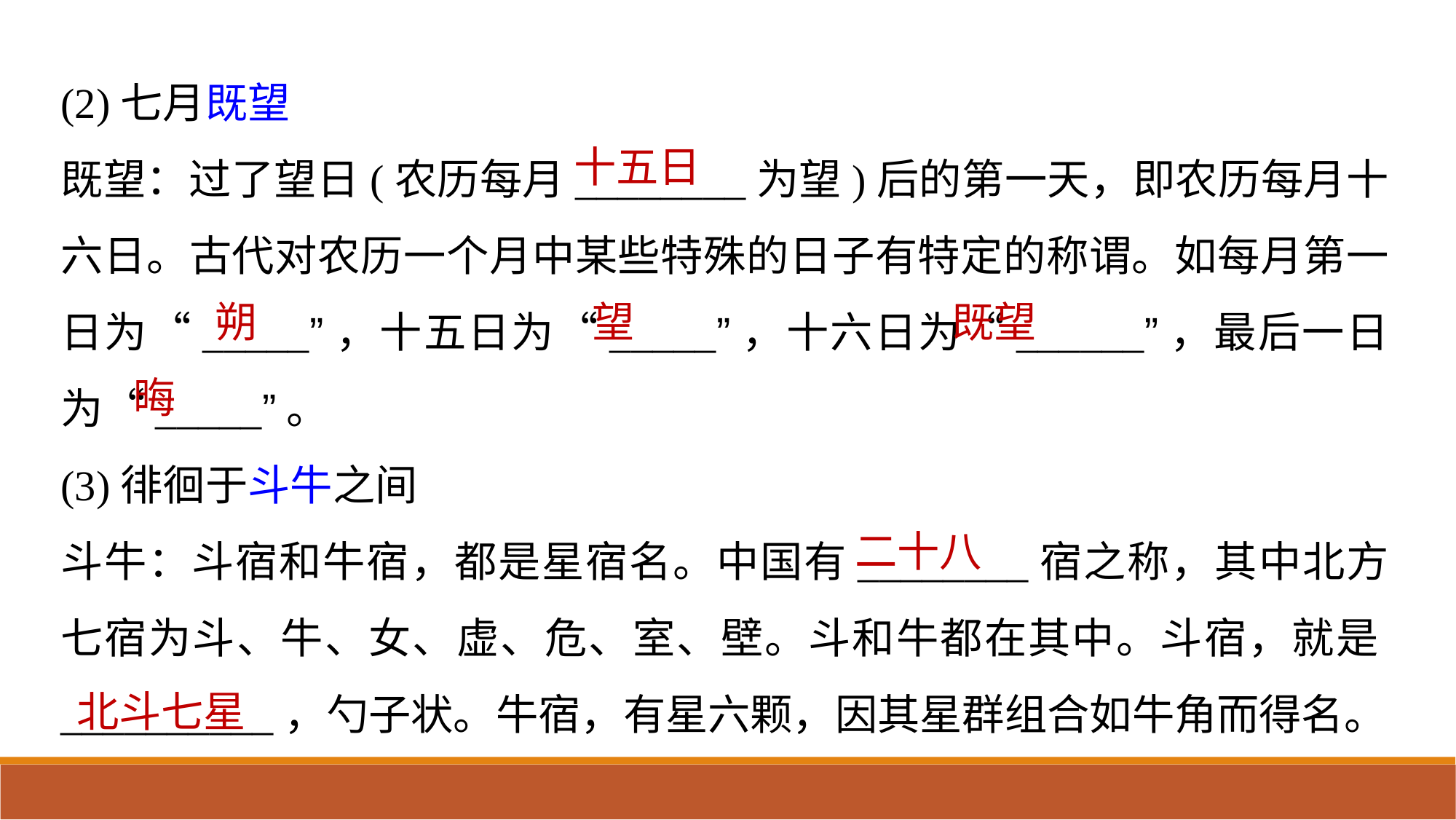

(2)七月既望
既望：过了望日(农历每月________为望)后的第一天，即农历每月十六日。古代对农历一个月中某些特殊的日子有特定的称谓。如每月第一日为“_____”，十五日为“_____”，十六日为“______”，最后一日为“_____”。
(3)徘徊于斗牛之间
斗牛：斗宿和牛宿，都是星宿名。中国有________宿之称，其中北方七宿为斗、牛、女、虚、危、室、壁。斗和牛都在其中。斗宿，就是__________，勺子状。牛宿，有星六颗，因其星群组合如牛角而得名。
十五日
朔　                               望　                             既望
晦
二十八
北斗七星